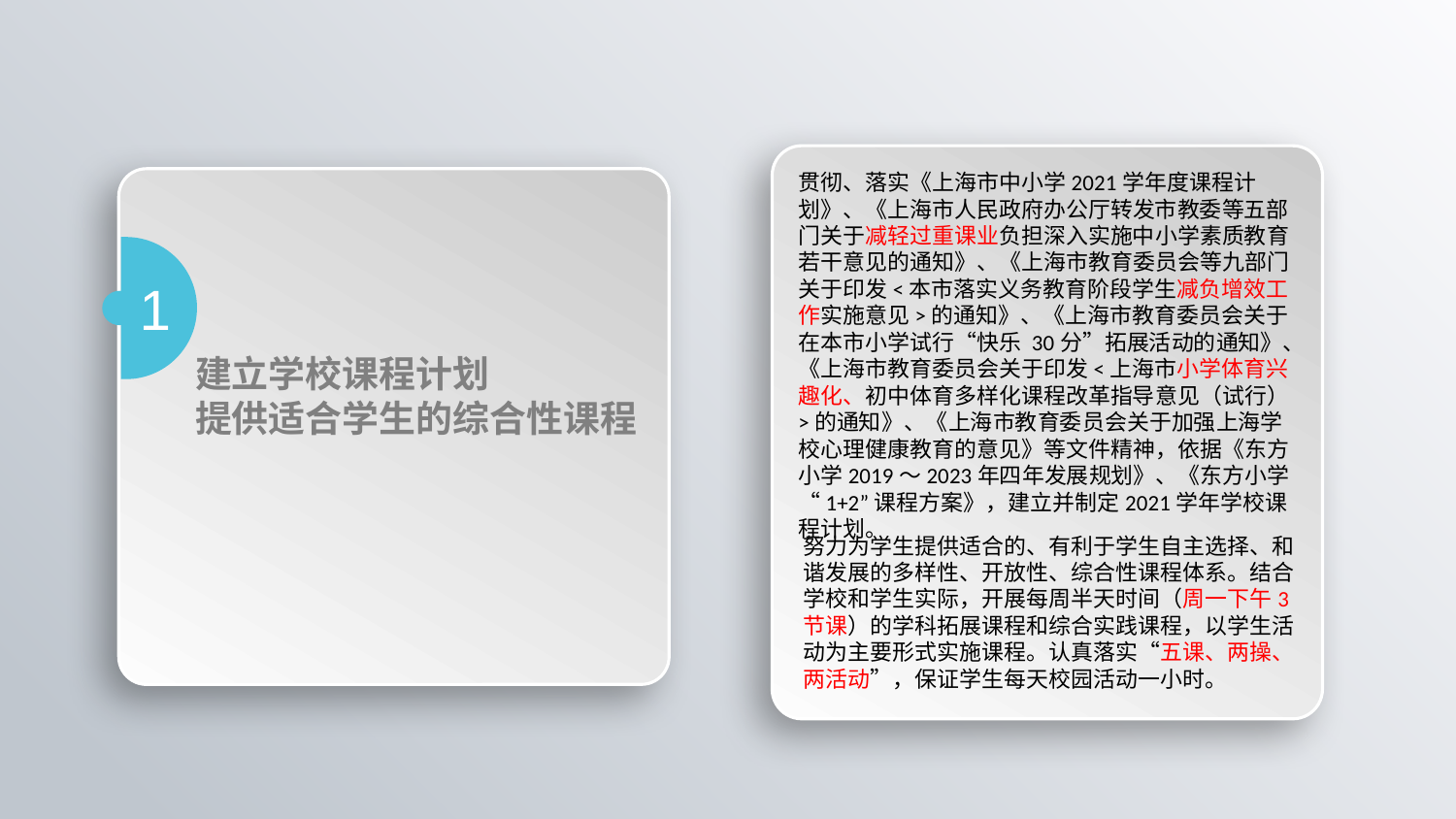

贯彻、落实《上海市中小学2021学年度课程计划》、《上海市人民政府办公厅转发市教委等五部门关于减轻过重课业负担深入实施中小学素质教育若干意见的通知》、《上海市教育委员会等九部门关于印发<本市落实义务教育阶段学生减负增效工作实施意见>的通知》、《上海市教育委员会关于在本市小学试行“快乐 30分”拓展活动的通知》、《上海市教育委员会关于印发<上海市小学体育兴趣化、初中体育多样化课程改革指导意见（试行）>的通知》、《上海市教育委员会关于加强上海学校心理健康教育的意见》等文件精神，依据《东方小学2019～2023年四年发展规划》、《东方小学“1+2”课程方案》，建立并制定2021学年学校课程计划。

1
# 建立学校课程计划 提供适合学生的综合性课程
努力为学生提供适合的、有利于学生自主选择、和谐发展的多样性、开放性、综合性课程体系。结合学校和学生实际，开展每周半天时间（周一下午3节课）的学科拓展课程和综合实践课程，以学生活动为主要形式实施课程。认真落实“五课、两操、两活动”，保证学生每天校园活动一小时。